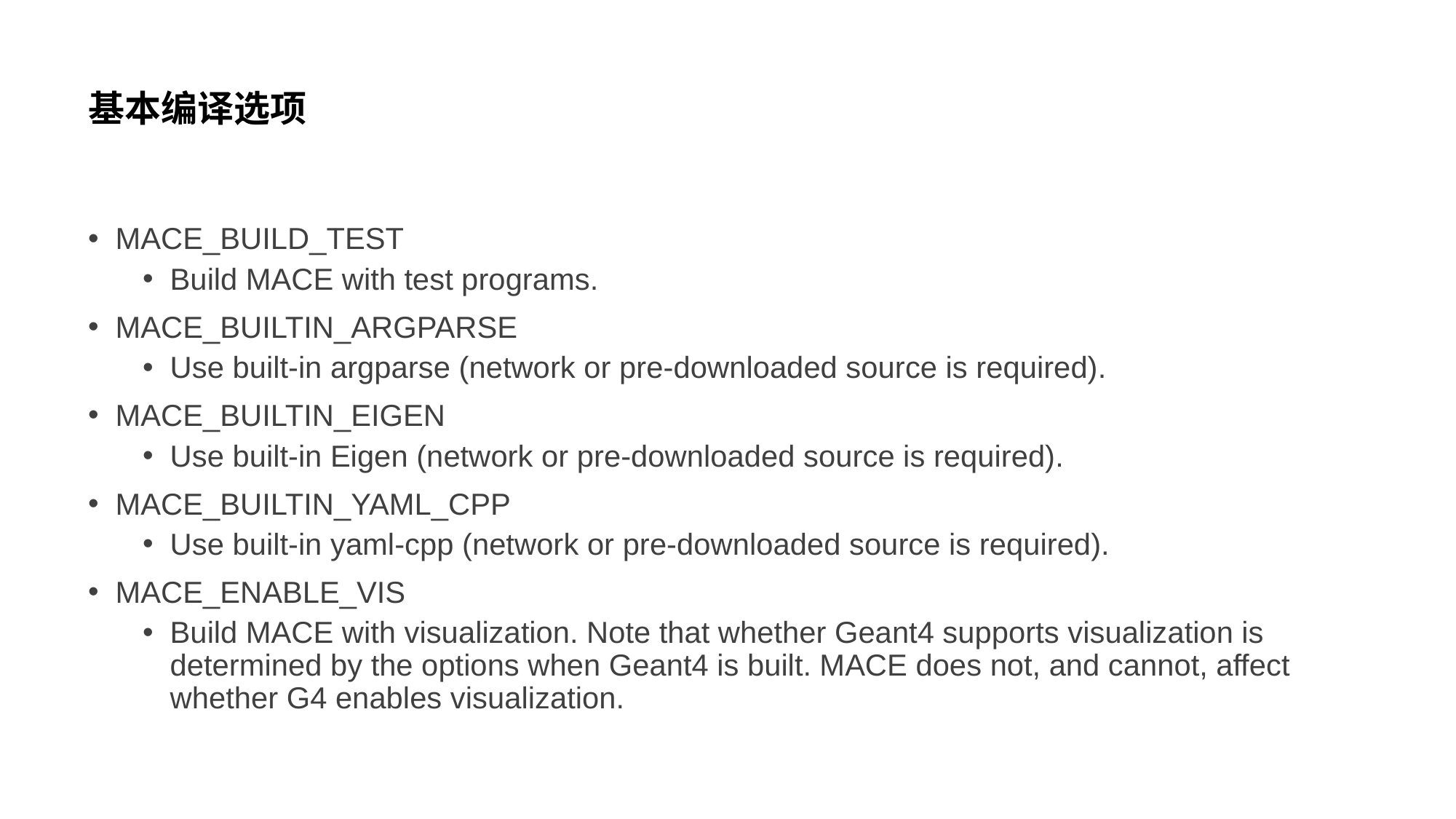

# 基本编译选项
MACE_BUILD_TEST
Build MACE with test programs.
MACE_BUILTIN_ARGPARSE
Use built-in argparse (network or pre-downloaded source is required).
MACE_BUILTIN_EIGEN
Use built-in Eigen (network or pre-downloaded source is required).
MACE_BUILTIN_YAML_CPP
Use built-in yaml-cpp (network or pre-downloaded source is required).
MACE_ENABLE_VIS
Build MACE with visualization. Note that whether Geant4 supports visualization is determined by the options when Geant4 is built. MACE does not, and cannot, affect whether G4 enables visualization.

39